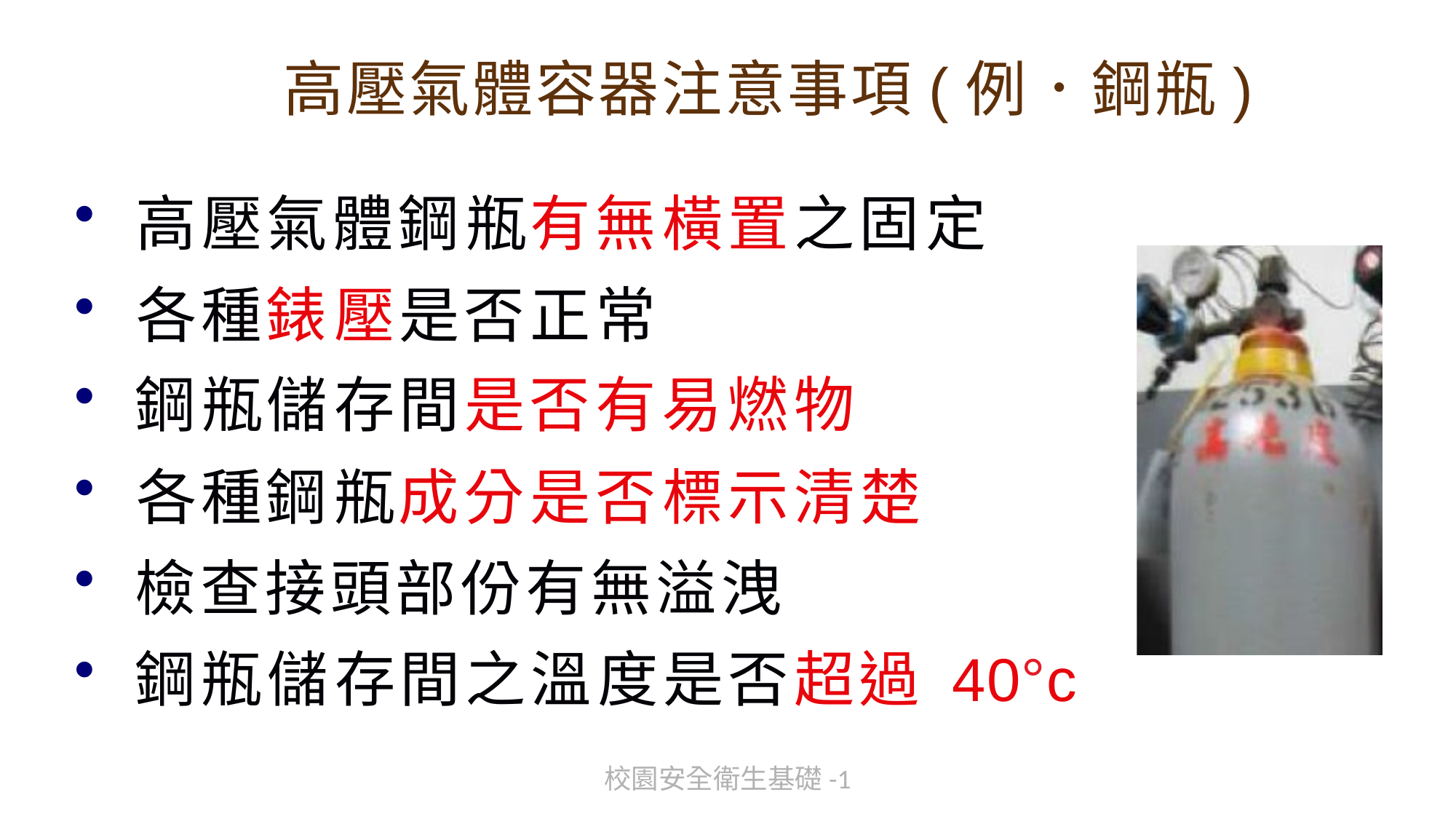

# 高壓氣體容器注意事項(例．鋼瓶)
高壓氣體鋼瓶有無橫置之固定
各種錶壓是否正常
鋼瓶儲存間是否有易燃物
各種鋼瓶成分是否標示清楚
檢查接頭部份有無溢洩
鋼瓶儲存間之溫度是否超過 40°c

校園安全衛生基礎-1
286